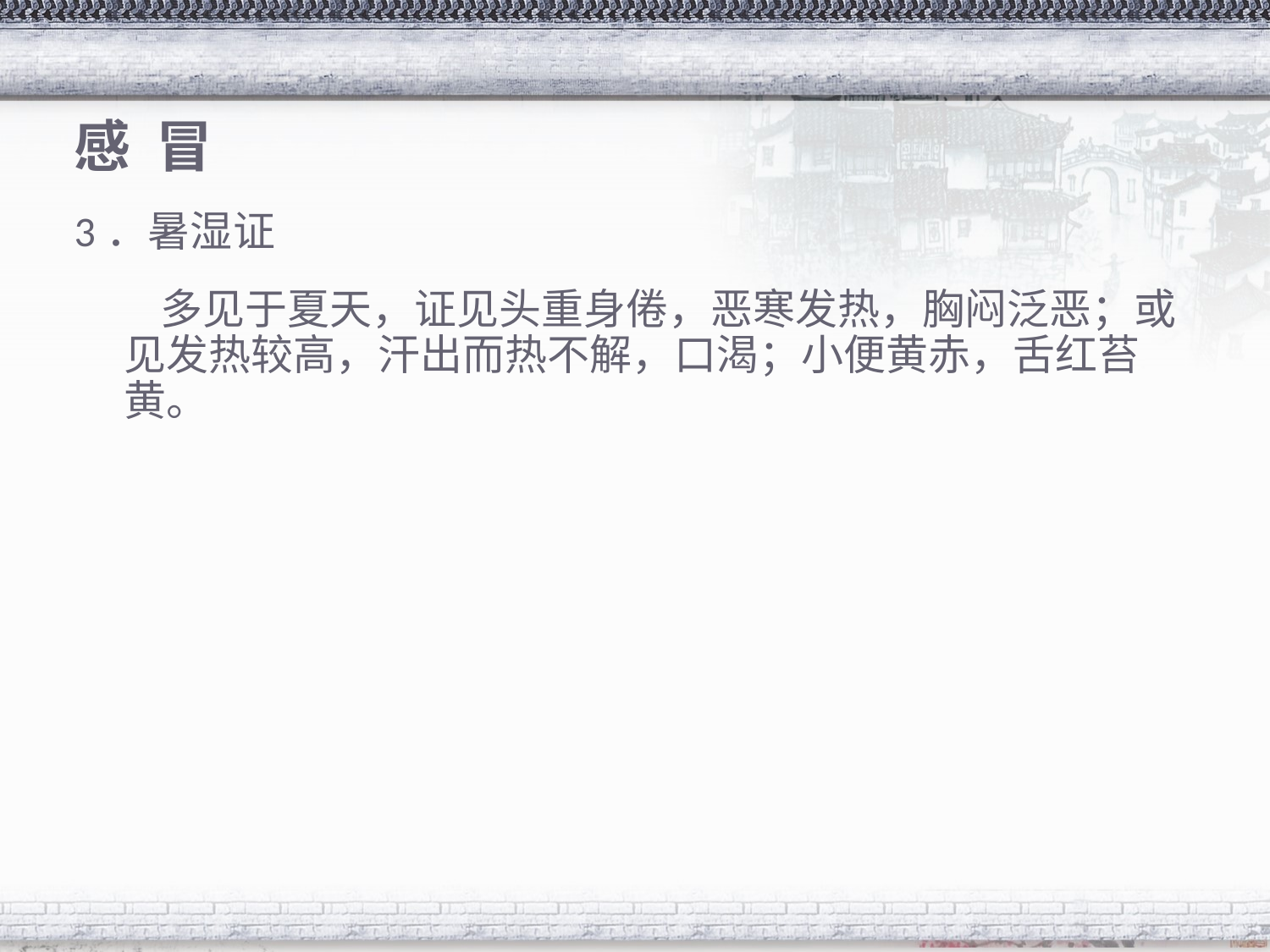

# 感  冒
3．暑湿证
        多见于夏天，证见头重身倦，恶寒发热，胸闷泛恶；或见发热较高，汗出而热不解，口渴；小便黄赤，舌红苔黄。